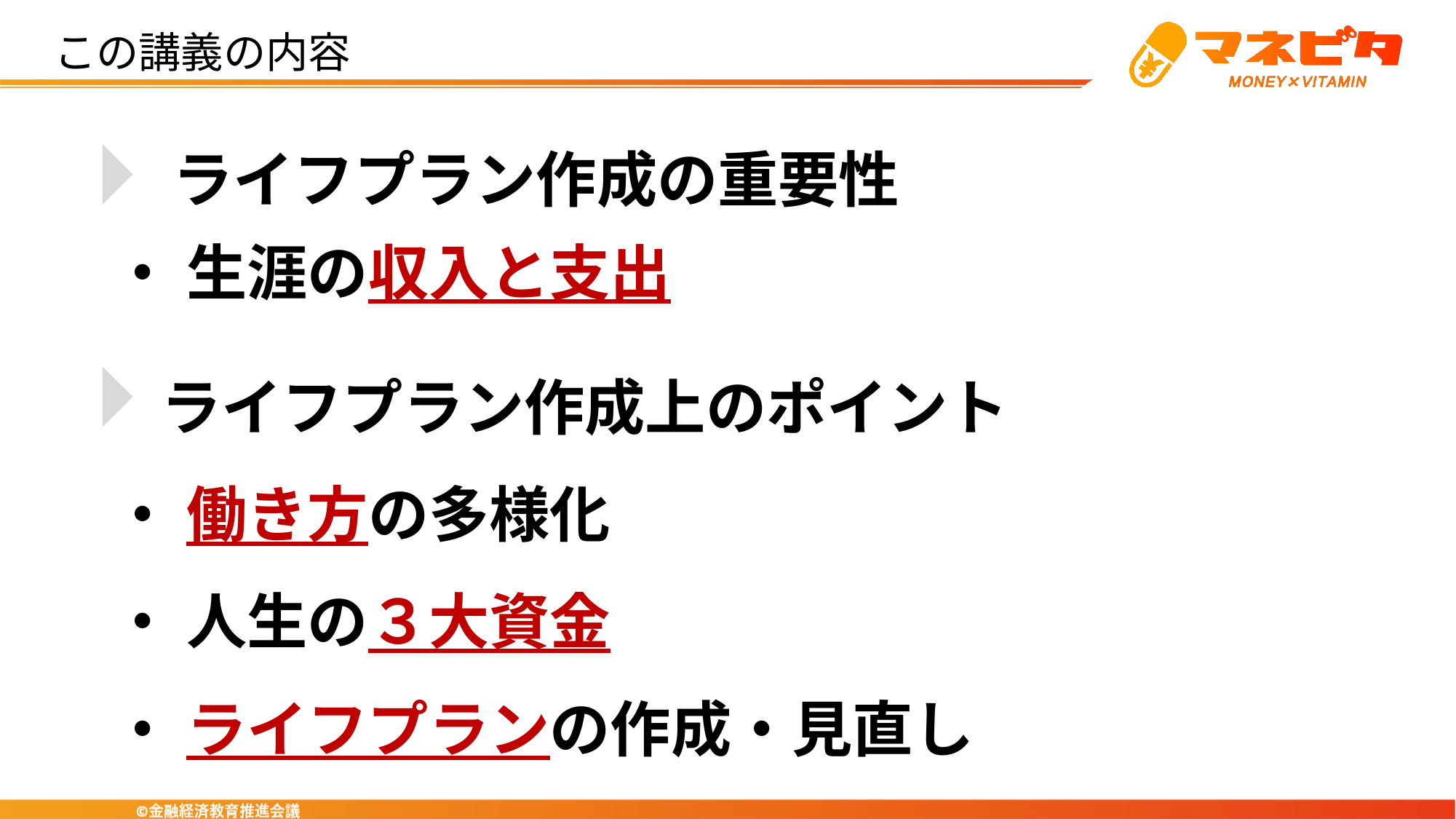

この講義の内容
　ライフプラン作成の重要性
・ 生涯の収入と支出
　ライフプラン作成上のポイント
・ 働き方の多様化
・ 人生の３大資金
・ ライフプランの作成・見直し